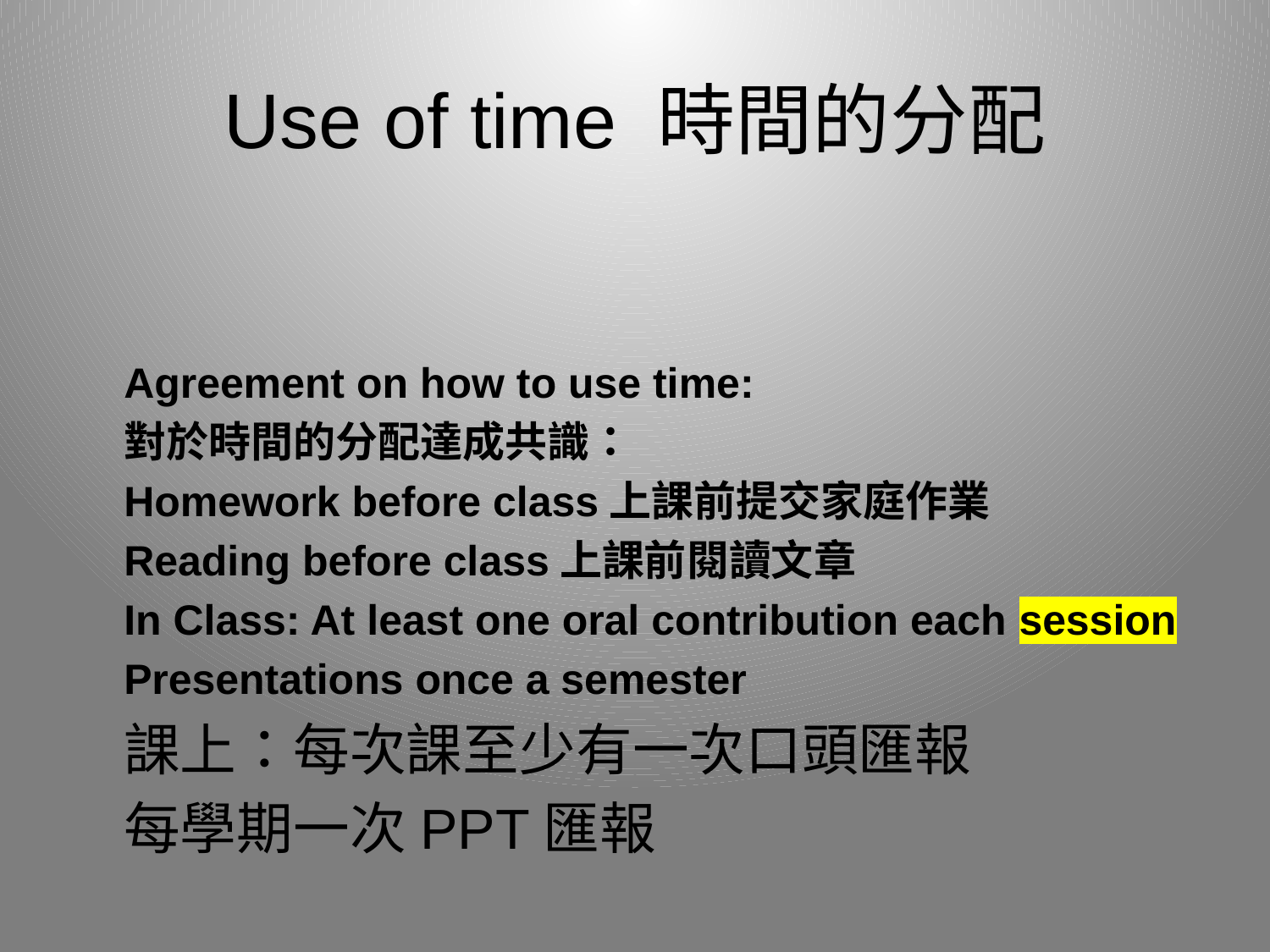

# Use of time 時間的分配
Agreement on how to use time:
對於時間的分配達成共識：
Homework before class上課前提交家庭作業
Reading before class上課前閱讀文章
In Class: At least one oral contribution each session
Presentations once a semester
課上：每次課至少有一次口頭匯報
每學期一次PPT匯報